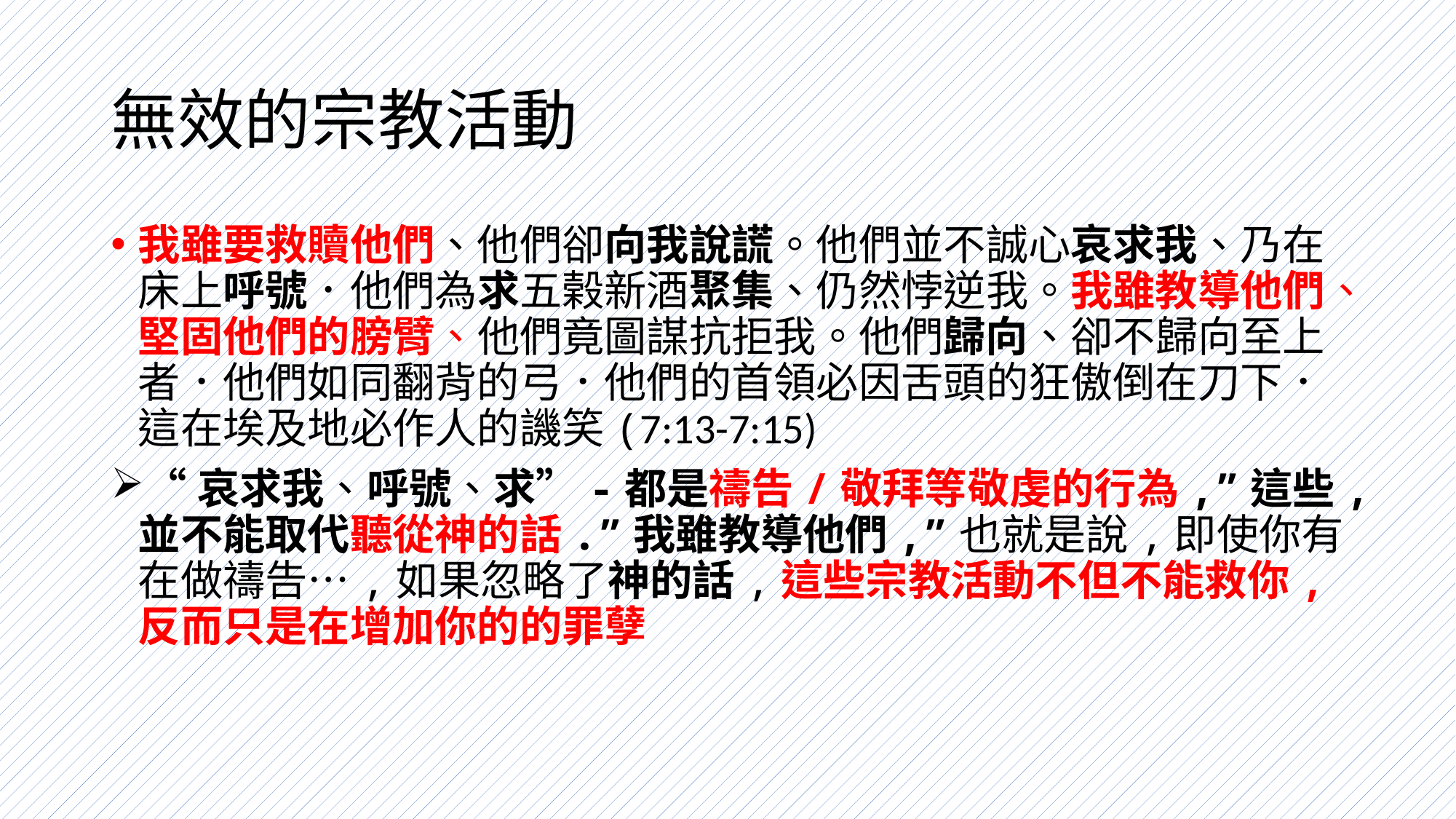

# 無效的宗教活動
我雖要救贖他們、他們卻向我說謊。他們並不誠心哀求我、乃在床上呼號．他們為求五榖新酒聚集、仍然悖逆我。我雖教導他們、堅固他們的膀臂、他們竟圖謀抗拒我。他們歸向、卻不歸向至上者．他們如同翻背的弓．他們的首領必因舌頭的狂傲倒在刀下．這在埃及地必作人的譏笑(7:13-7:15)
“哀求我、呼號、求”-都是禱告/敬拜等敬虔的行為,”這些,並不能取代聽從神的話.”我雖教導他們,”也就是說,即使你有在做禱告…,如果忽略了神的話,這些宗教活動不但不能救你,反而只是在增加你的的罪孽